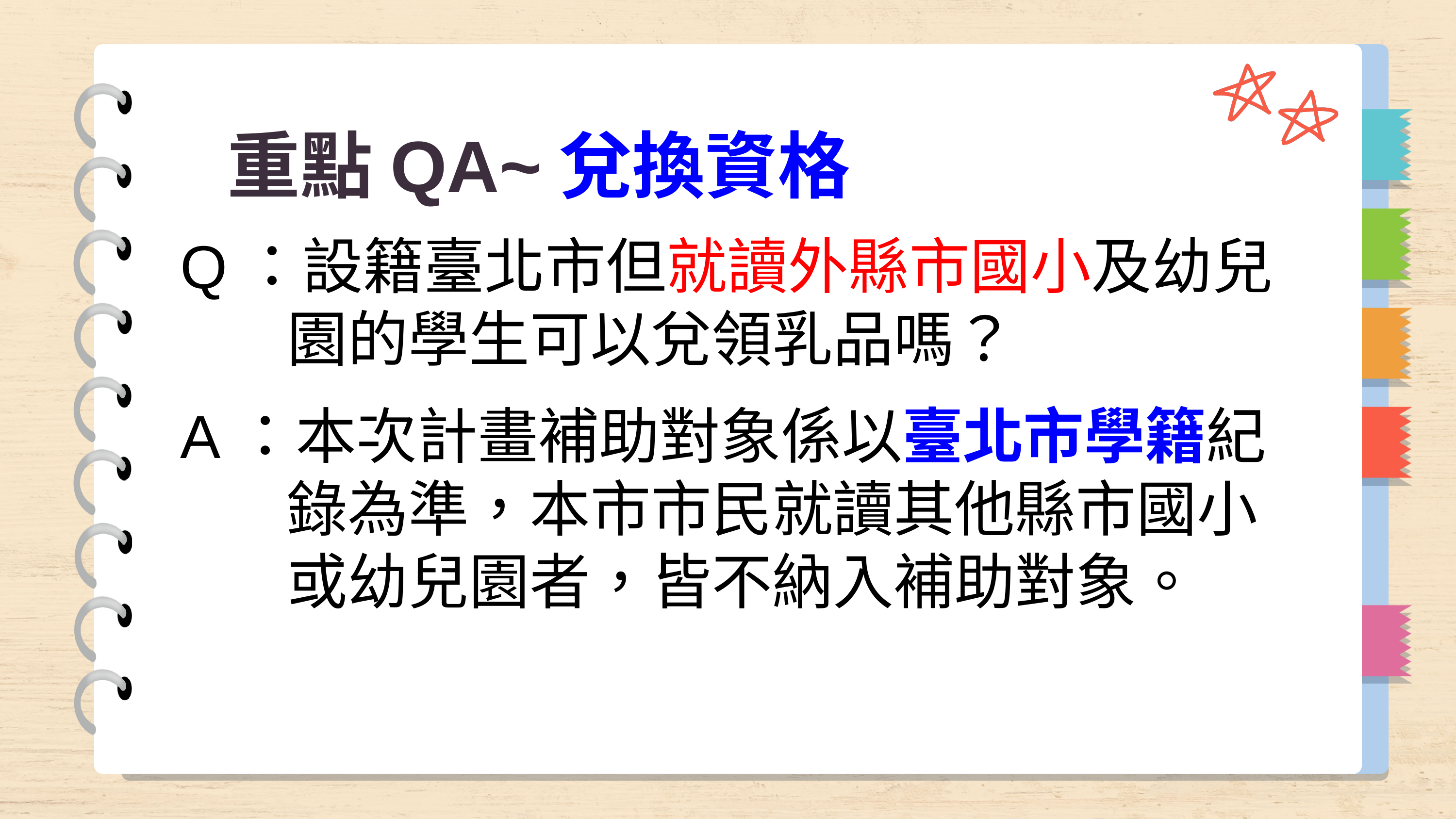

重點QA~兌換資格
Q：設籍臺北市但就讀外縣市國小及幼兒園的學生可以兌領乳品嗎？
A：本次計畫補助對象係以臺北市學籍紀錄為準，本市市民就讀其他縣市國小或幼兒園者，皆不納入補助對象。